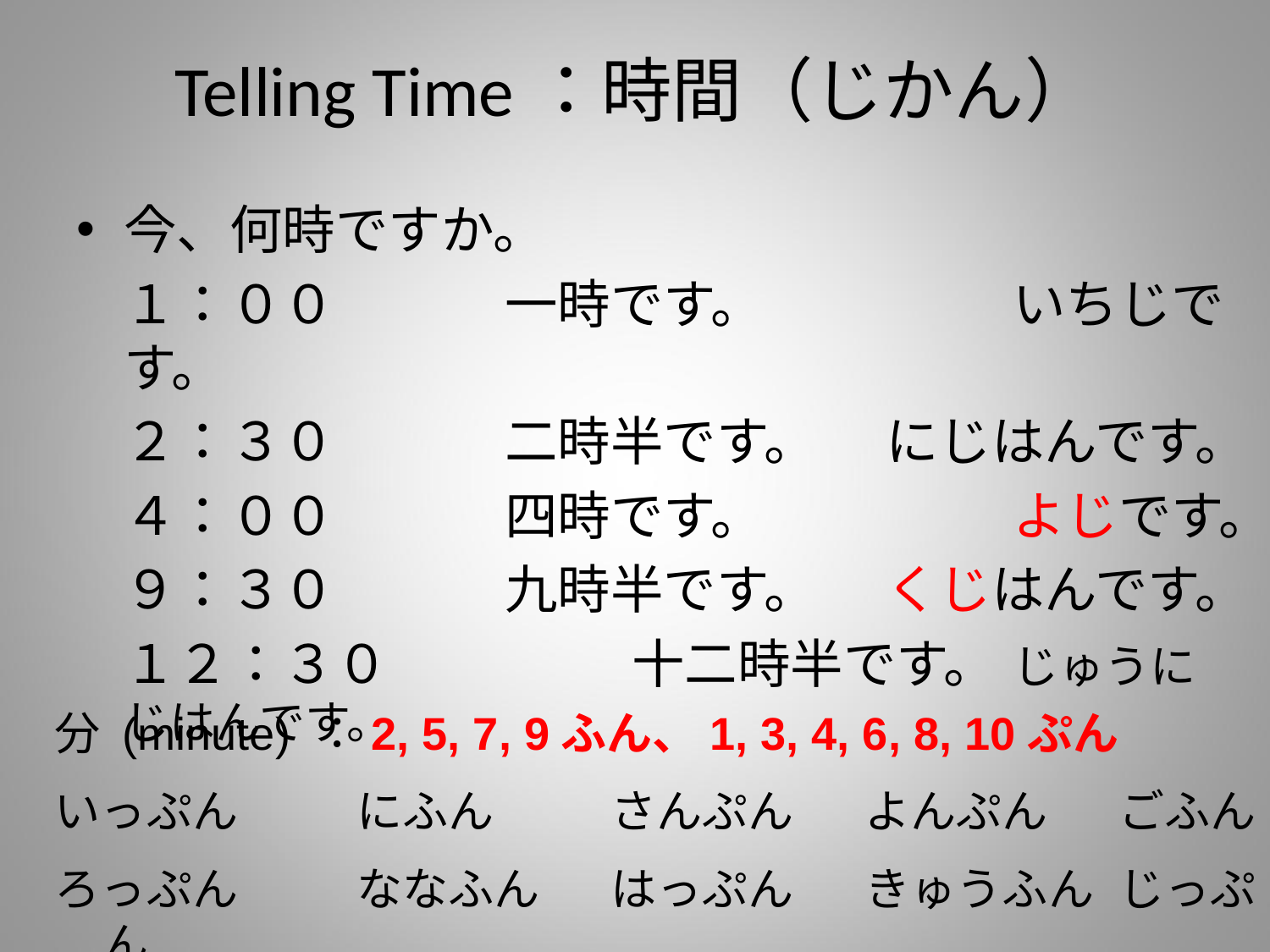

# Telling Time：時間（じかん）
今、何時ですか。
	１：００		一時です。		いちじです。
	２：３０		二時半です。	にじはんです。
	４：００		四時です。		よじです。
	９：３０		九時半です。	くじはんです。
	１２：３０		十二時半です。	じゅうにじはんです。
分 (minute) ：2, 5, 7, 9ふん、1, 3, 4, 6, 8, 10ぷん
いっぷん	にふん	さんぷん	よんぷん	ごふん
ろっぷん	ななふん	はっぷん	きゅうふん	じっぷん